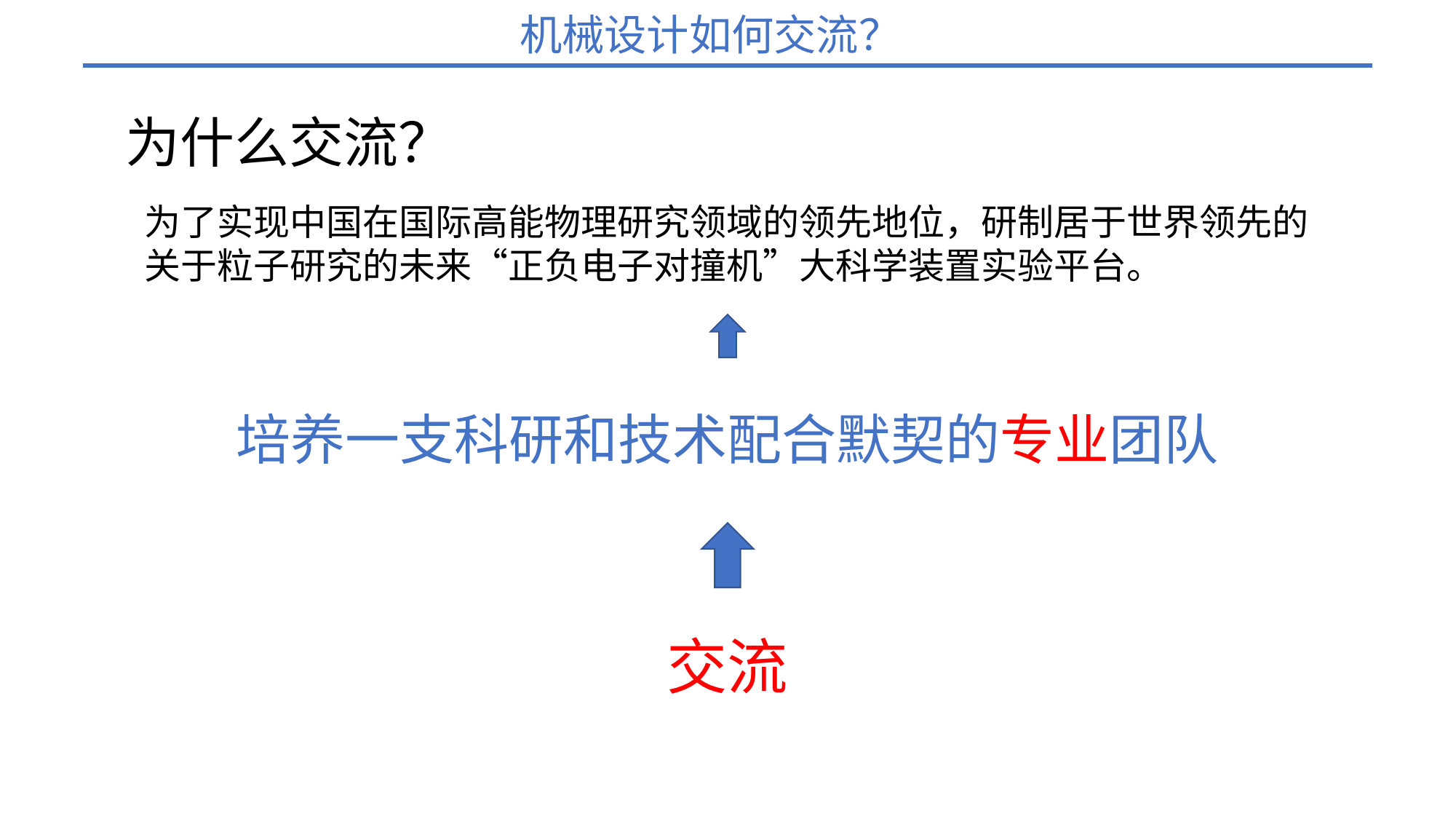

机械设计如何交流？
为什么交流？
为了实现中国在国际高能物理研究领域的领先地位，研制居于世界领先的关于粒子研究的未来“正负电子对撞机”大科学装置实验平台。

培养一支科研和技术配合默契的专业团队

交流